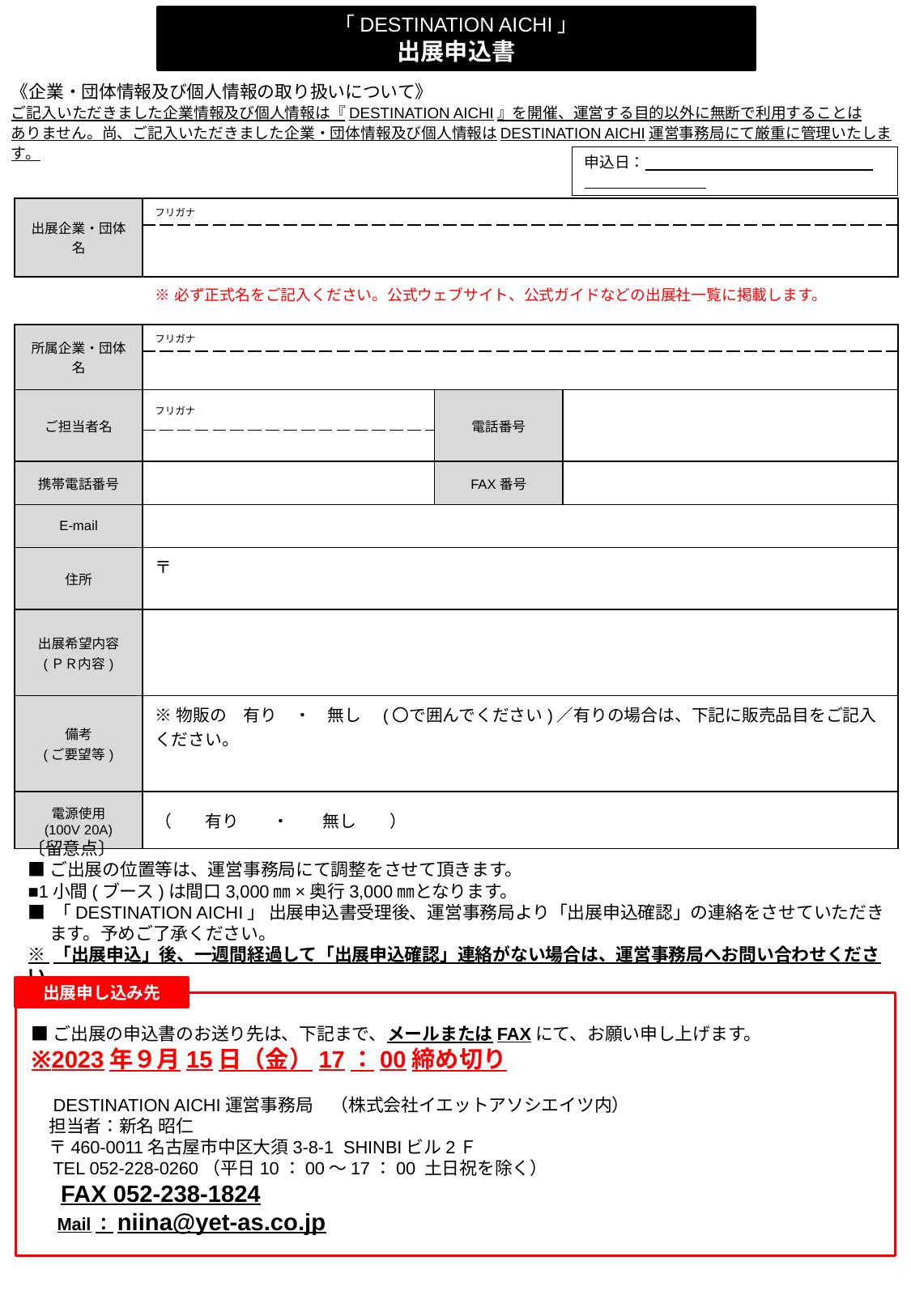

「DESTINATION AICHI」
出展申込書
《企業・団体情報及び個人情報の取り扱いについて》
ご記入いただきました企業情報及び個人情報は『DESTINATION AICHI』を開催、運営する目的以外に無断で利用することは
ありません。尚、ご記入いただきました企業・団体情報及び個人情報はDESTINATION AICHI運営事務局にて厳重に管理いたします。

申込日：
| 出展企業・団体名 | フリガナ |  |  |
| --- | --- | --- | --- |
|  |  |  |  |
|  | ※必ず正式名をご記入ください。公式ウェブサイト、公式ガイドなどの出展社一覧に掲載します。 |  |  |
| 所属企業・団体名 | フリガナ |  |  |
|  |  |  |  |
| ご担当者名 | フリガナ | 電話番号 |  |
|  |  |  |  |
| 携帯電話番号 |  | FAX番号 |  |
| E-mail |  |  |  |
| 住所 | 〒 |  |  |
| 出展希望内容 (ＰＲ内容) |  |  |  |
| 備考 (ご要望等) | ※物販の　有り　・　無し　(〇で囲んでください)／有りの場合は、下記に販売品目をご記入ください。 |  |  |
| 電源使用 (100V 20A) | （　　有り　　・　　無し　　） |  |  |
〔留意点〕
■ご出展の位置等は、運営事務局にて調整をさせて頂きます。
■1小間(ブース)は間口3,000㎜×奥行3,000㎜となります。
■ 「DESTINATION AICHI」 出展申込書受理後、運営事務局より「出展申込確認」の連絡をさせていただき
　 ます。予めご了承ください。
※ 「出展申込」後、一週間経過して「出展申込確認」連絡がない場合は、運営事務局へお問い合わせください。
出展申し込み先

■ご出展の申込書のお送り先は、下記まで、メールまたはFAXにて、お願い申し上げます。
※2023年９月15日（金）17：00締め切り

　DESTINATION AICHI運営事務局　（株式会社イエットアソシエイツ内）
　担当者：新名 昭仁
　〒460-0011名古屋市中区大須3-8-1  SHINBIビル2Ｆ
　TEL 052-228-0260（平日10：00～17：00 土日祝を除く）
　FAX 052-238-1824
　 Mail：niina@yet-as.co.jp